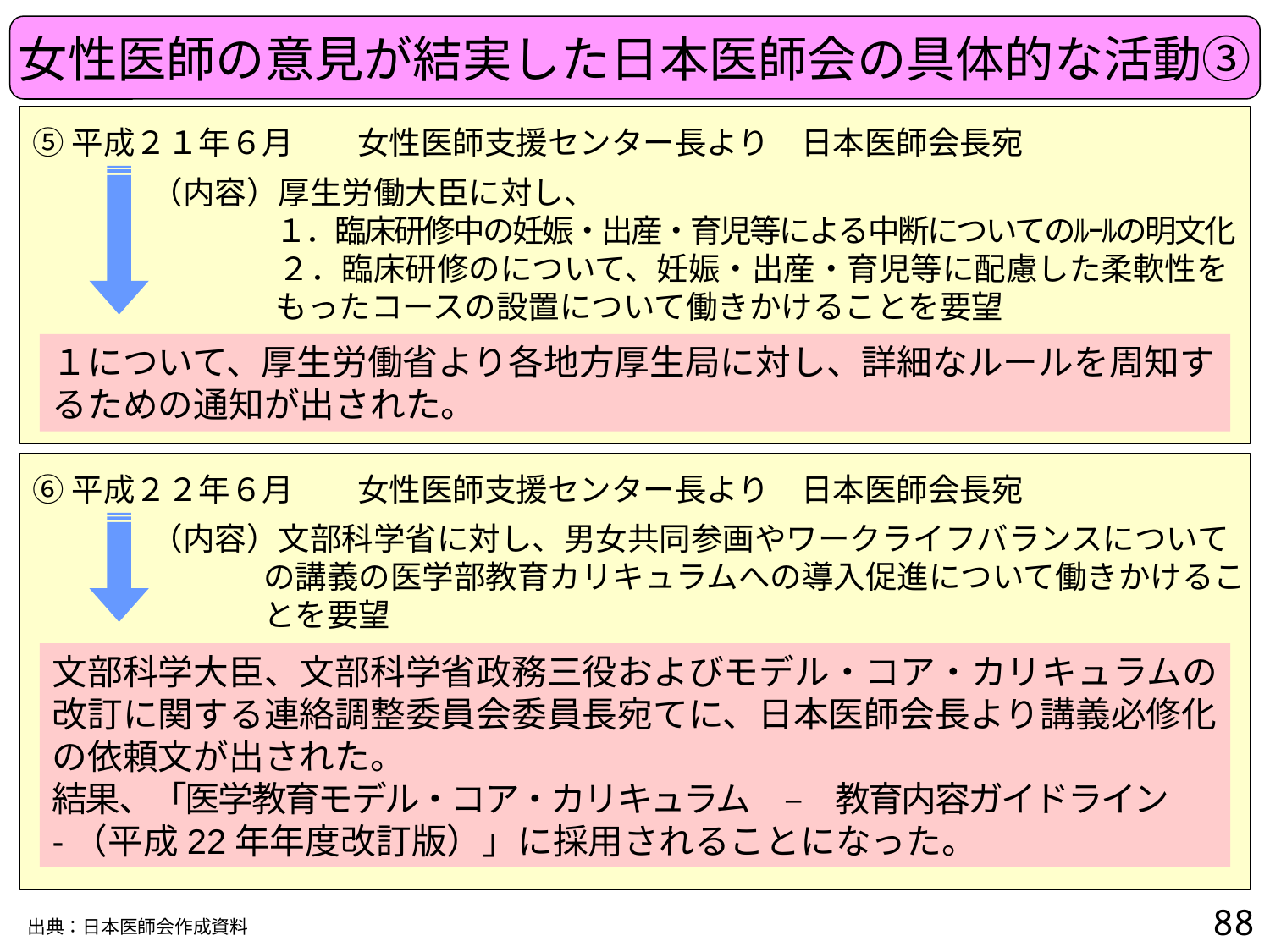

女性医師の意見が結実した日本医師会の具体的な活動③

⑤平成２１年６月　　女性医師支援センター長より　日本医師会長宛
（内容）厚生労働大臣に対し、
１．臨床研修中の妊娠・出産・育児等による中断についてのﾙｰﾙの明文化
　　　　２．臨床研修のについて、妊娠・出産・育児等に配慮した柔軟性をもったコースの設置について働きかけることを要望

１について、厚生労働省より各地方厚生局に対し、詳細なルールを周知するための通知が出された。

⑥平成２２年６月　　女性医師支援センター長より　日本医師会長宛
（内容）文部科学省に対し、男女共同参画やワークライフバランスについての講義の医学部教育カリキュラムへの導入促進について働きかけることを要望

文部科学大臣、文部科学省政務三役およびモデル・コア・カリキュラムの改訂に関する連絡調整委員会委員長宛てに、日本医師会長より講義必修化の依頼文が出された。
結果、「医学教育モデル・コア・カリキュラム　–　教育内容ガイドライン　-（平成22年年度改訂版）」に採用されることになった。
88
出典：日本医師会作成資料